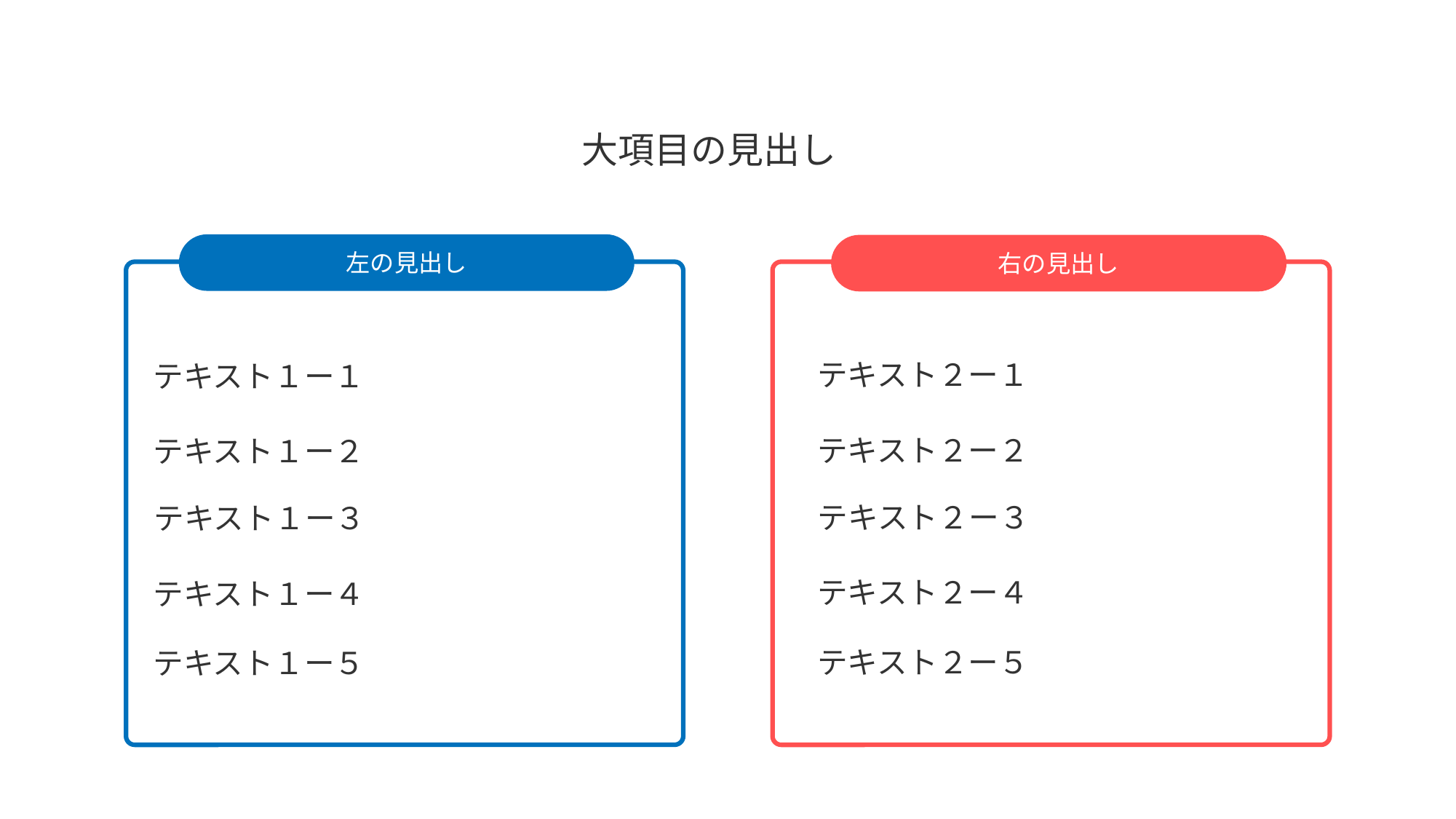

大項目の見出し
左の見出し
右の見出し

テキスト２ー１
テキスト１ー１
テキスト２ー２
テキスト１ー２
テキスト２ー３
テキスト１ー３
テキスト２ー４
テキスト１ー４
テキスト２ー５
テキスト１ー５